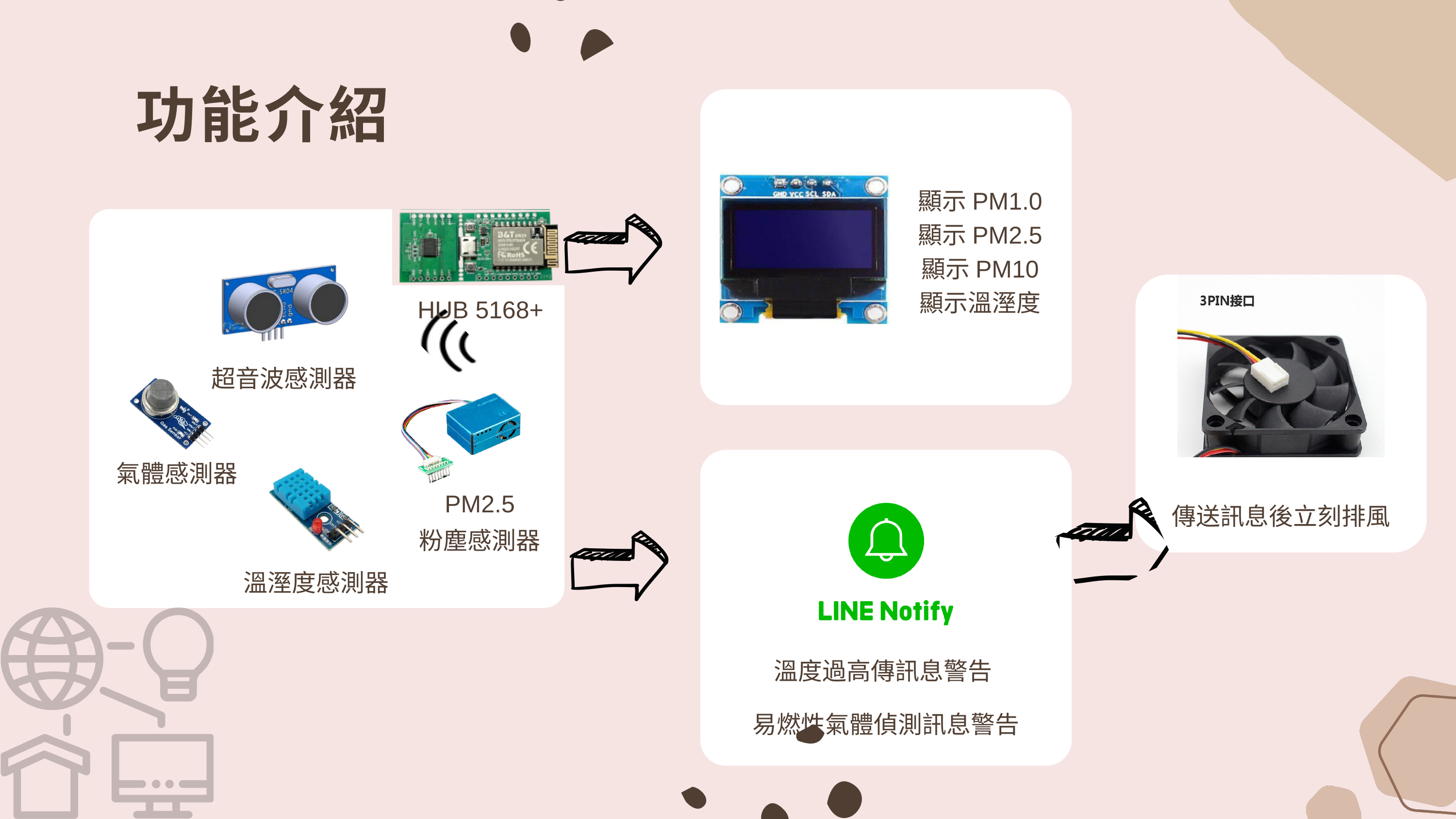

功能介紹

顯示PM1.0
顯示PM2.5
顯示PM10
顯示溫溼度

HUB 5168+

超音波感測器

氣體感測器
PM2.5
粉塵感測器
傳送訊息後立刻排風

溫溼度感測器

溫度過高傳訊息警告

易燃性氣體偵測訊息警告